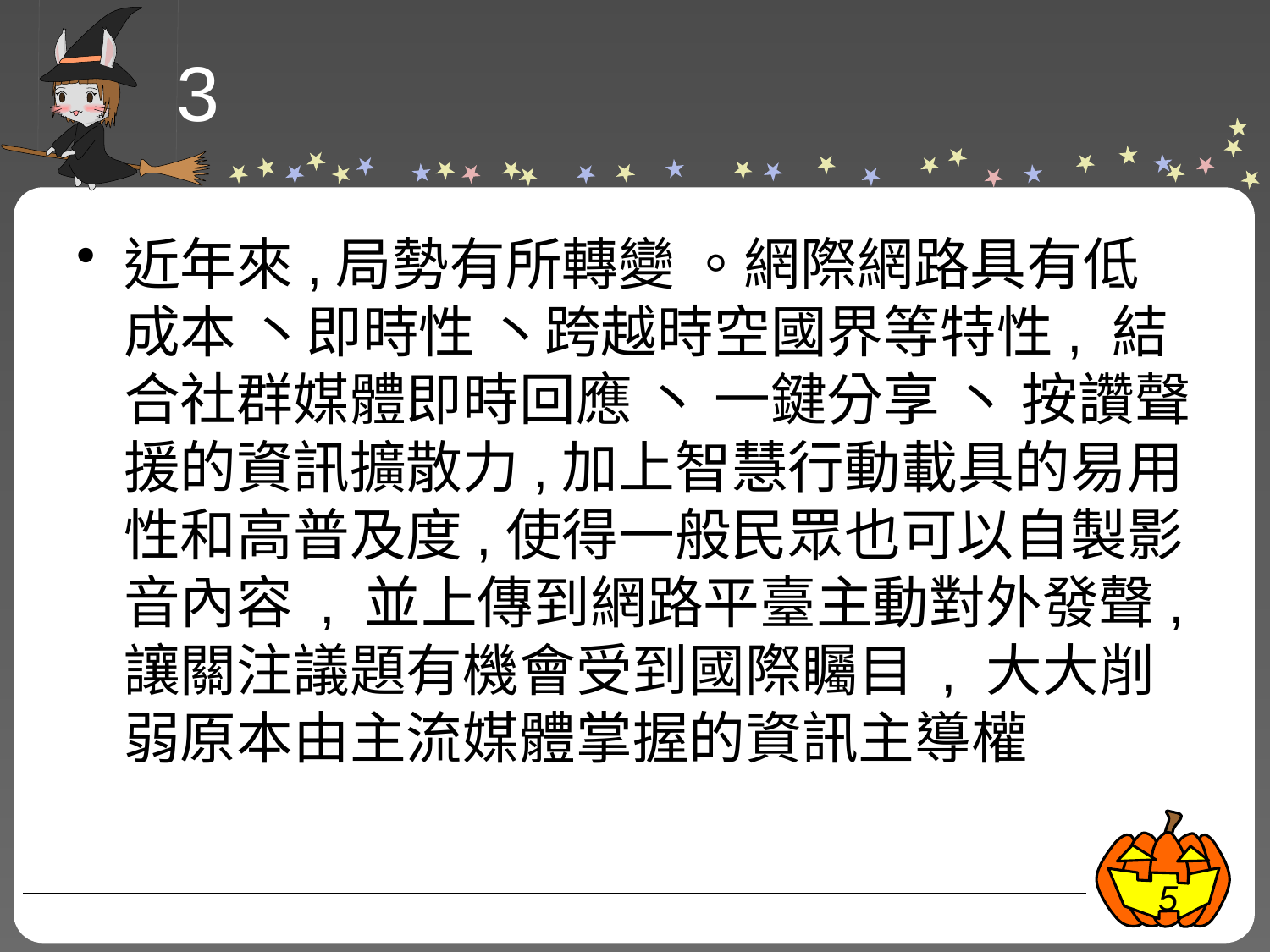

# 3
近年來,局勢有所轉變 。網際網路具有低成本 丶即時性 丶跨越時空國界等特性, 結合社群媒體即時回應 丶 一鍵分享 丶 按讚聲援的資訊擴散力,加上智慧行動載具的易用性和高普及度,使得一般民眾也可以自製影音內容 , 並上傳到網路平臺主動對外發聲,讓關注議題有機會受到國際矚目 , 大大削弱原本由主流媒體掌握的資訊主導權
5